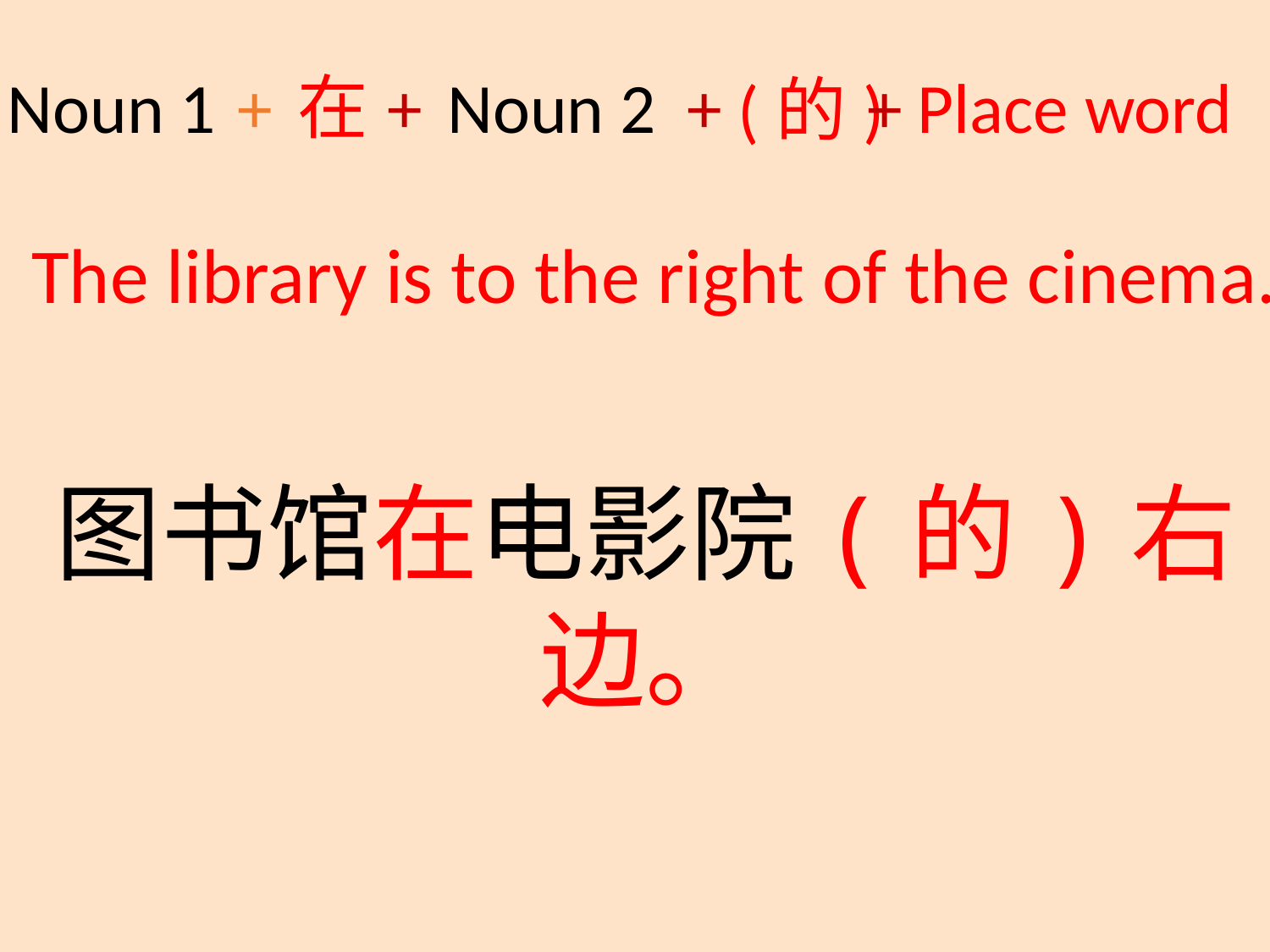

Noun 1
+
在
+
Noun 2
+
+
Place word
(的)
The library is to the right of the cinema.
图书馆在电影院(的)右边。